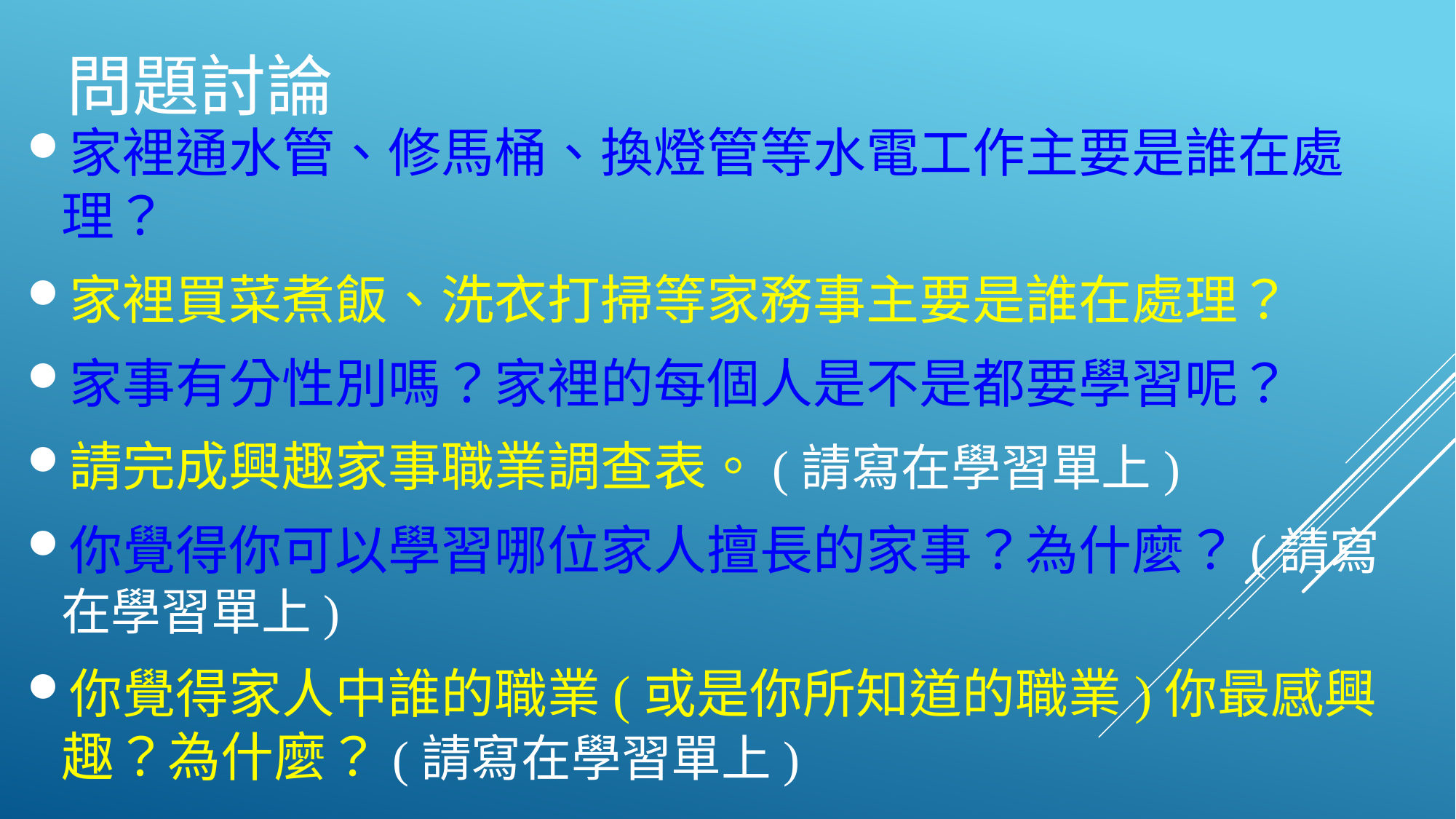

# 問題討論
家裡通水管、修馬桶、換燈管等水電工作主要是誰在處理？
家裡買菜煮飯、洗衣打掃等家務事主要是誰在處理？
家事有分性別嗎？家裡的每個人是不是都要學習呢？
請完成興趣家事職業調查表。(請寫在學習單上)
你覺得你可以學習哪位家人擅長的家事？為什麼？(請寫在學習單上)
你覺得家人中誰的職業(或是你所知道的職業)你最感興趣？為什麼？(請寫在學習單上)